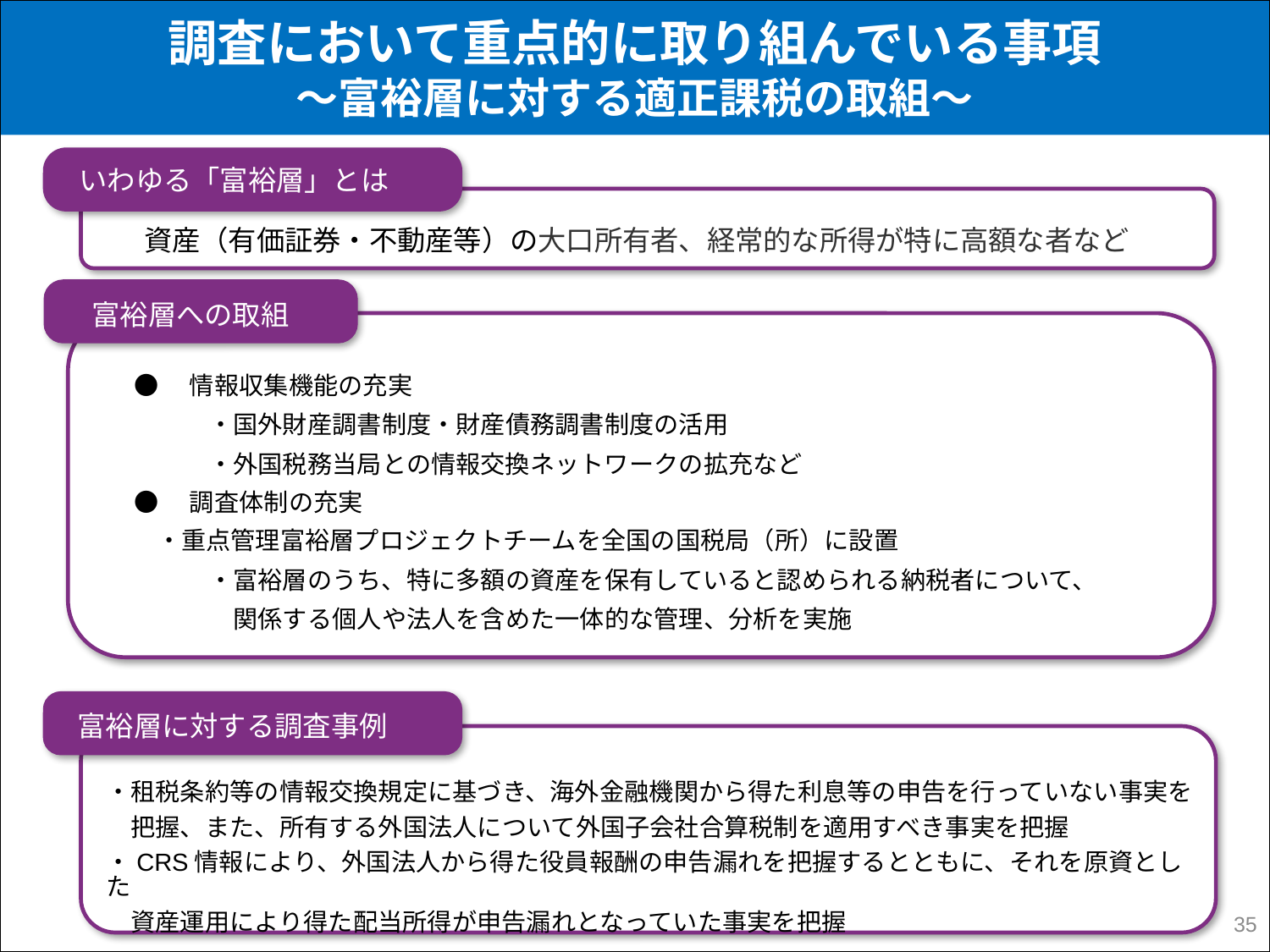

# 調査において重点的に取り組んでいる事項 ～富裕層に対する適正課税の取組～

　いわゆる「富裕層」とは
資産（有価証券・不動産等）の大口所有者、経常的な所得が特に高額な者など
 　富裕層への取組
●　情報収集機能の充実
　　　・国外財産調書制度・財産債務調書制度の活用
　　　・外国税務当局との情報交換ネットワークの拡充など

●　調査体制の充実

   ・重点管理富裕層プロジェクトチームを全国の国税局（所）に設置
　　　・富裕層のうち、特に多額の資産を保有していると認められる納税者について、
　　　　関係する個人や法人を含めた一体的な管理、分析を実施

　富裕層に対する調査事例
・租税条約等の情報交換規定に基づき、海外金融機関から得た利息等の申告を行っていない事実を
　把握、また、所有する外国法人について外国子会社合算税制を適用すべき事実を把握
・CRS情報により、外国法人から得た役員報酬の申告漏れを把握するとともに、それを原資とした
　資産運用により得た配当所得が申告漏れとなっていた事実を把握
35